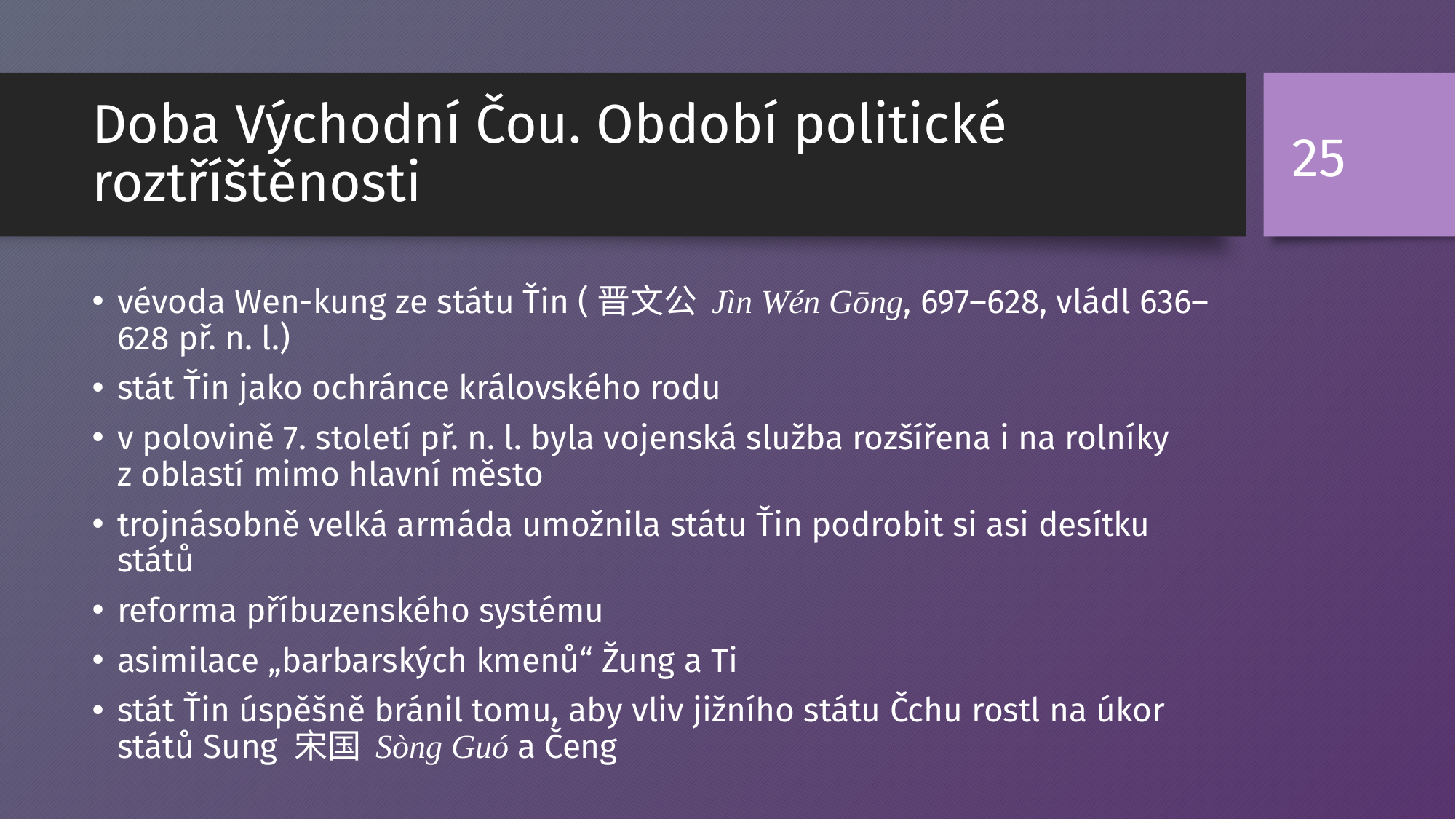

25
# Doba Východní Čou. Období politické roztříštěnosti
vévoda Wen-kung ze státu Ťin (晋文公 Jìn Wén Gōng, 697–628, vládl 636–628 př. n. l.)
stát Ťin jako ochránce královského rodu
v polovině 7. století př. n. l. byla vojenská služba rozšířena i na rolníky z oblastí mimo hlavní město
trojnásobně velká armáda umožnila státu Ťin podrobit si asi desítku států
reforma příbuzenského systému
asimilace „barbarských kmenů“ Žung a Ti
stát Ťin úspěšně bránil tomu, aby vliv jižního státu Čchu rostl na úkor států Sung 宋国 Sòng Guó a Čeng